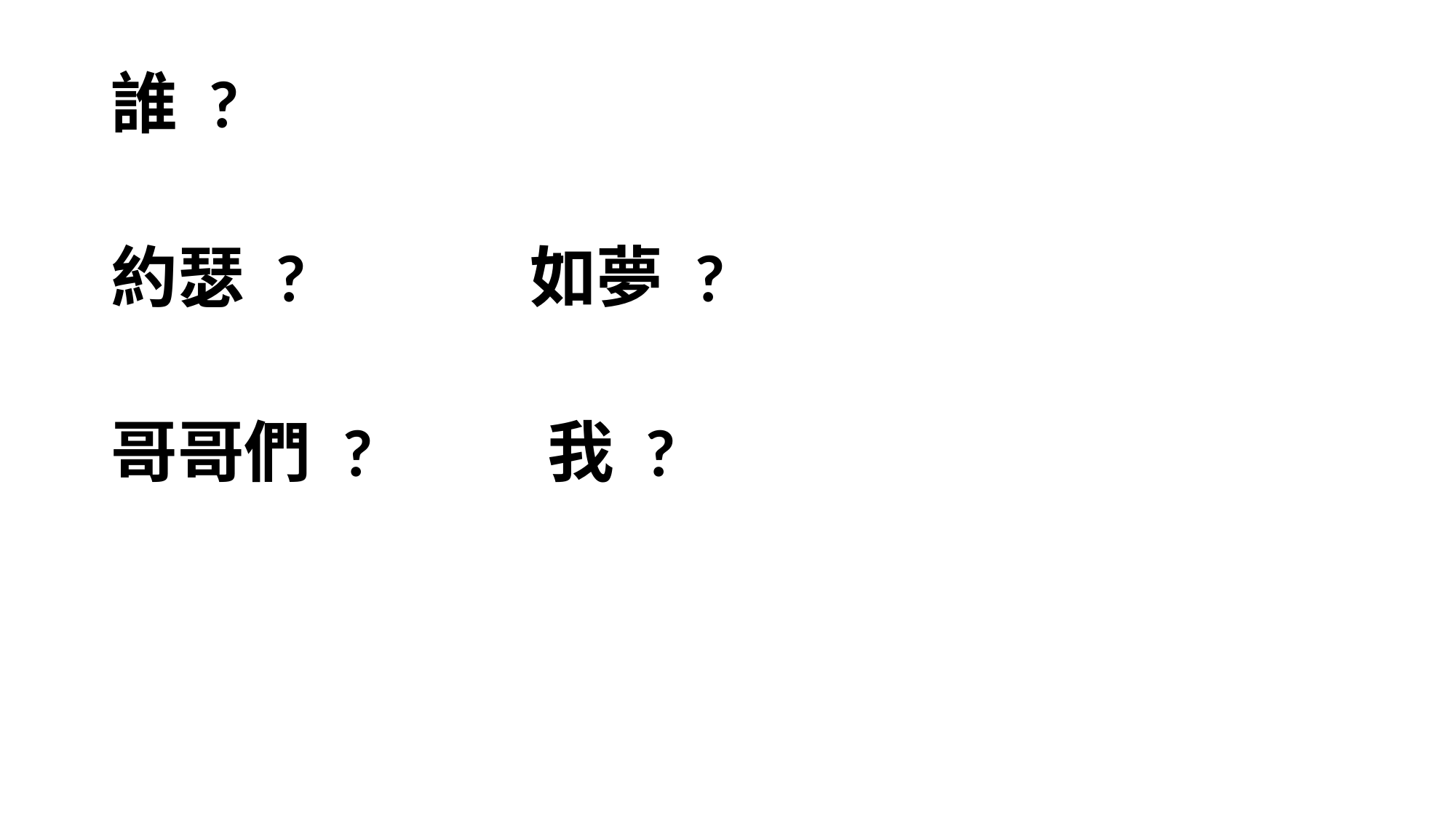

#
誰 ?

約瑟 ?		     如夢 ?

哥哥們 ?		我 ?